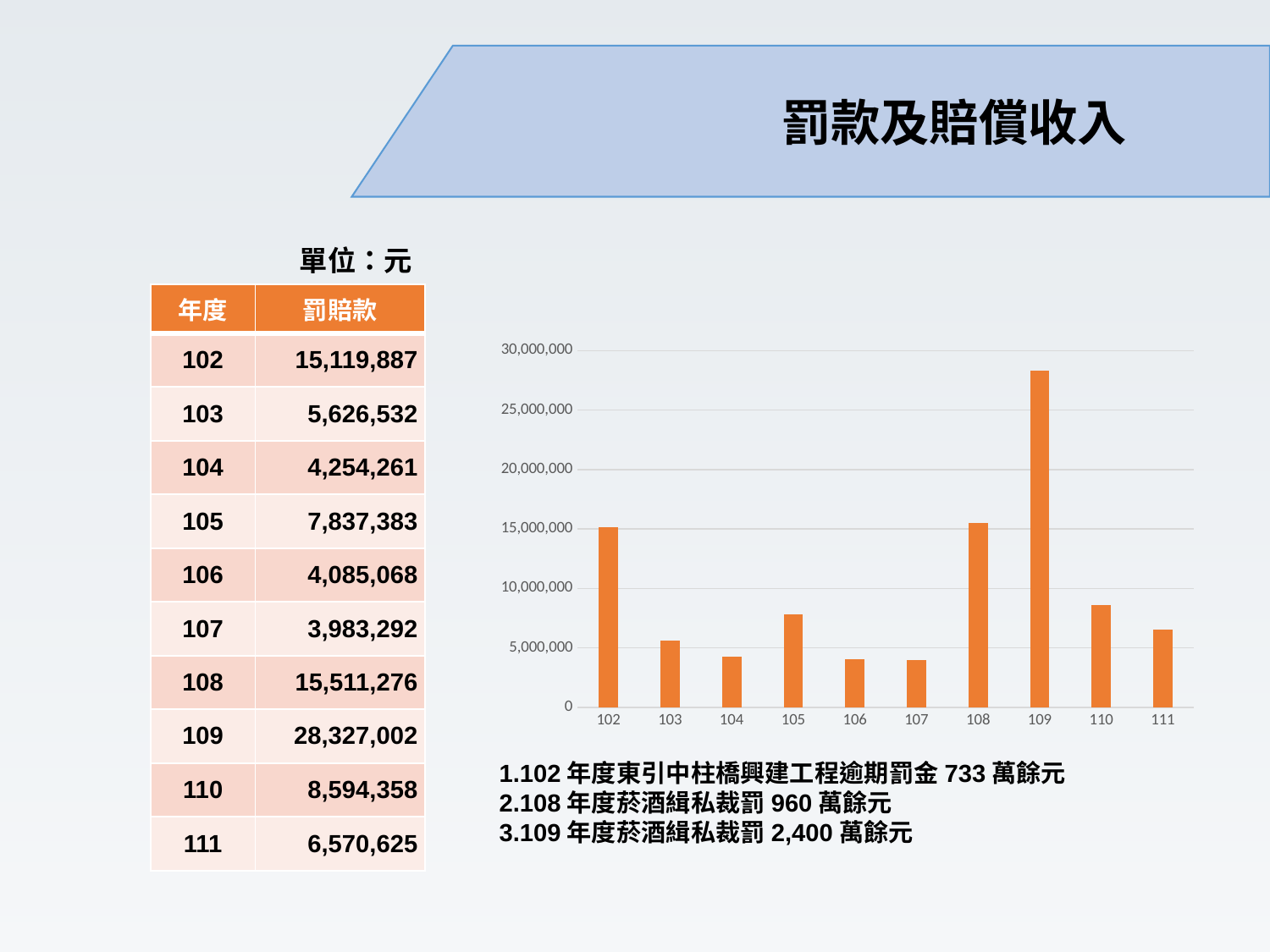

罰款及賠償收入
| 單位：元 |
| --- |
| 年度 | 罰賠款 |
| --- | --- |
| 102 | 15,119,887 |
| 103 | 5,626,532 |
| 104 | 4,254,261 |
| 105 | 7,837,383 |
| 106 | 4,085,068 |
| 107 | 3,983,292 |
| 108 | 15,511,276 |
| 109 | 28,327,002 |
| 110 | 8,594,358 |
| 111 | 6,570,625 |

### Chart

| Category | 罰賠款 |
|---|---|
| 102 | 15119887.0 |
| 103 | 5626532.0 |
| 104 | 4254261.0 |
| 105 | 7837383.0 |
| 106 | 4085068.0 |
| 107 | 3983292.0 |
| 108 | 15511276.0 |
| 109 | 28327002.0 |
| 110 | 8594358.0 |
| 111 | 6570625.0 |
1.102年度東引中柱橋興建工程逾期罰金733萬餘元
2.108年度菸酒緝私裁罰960萬餘元
3.109年度菸酒緝私裁罰2,400萬餘元